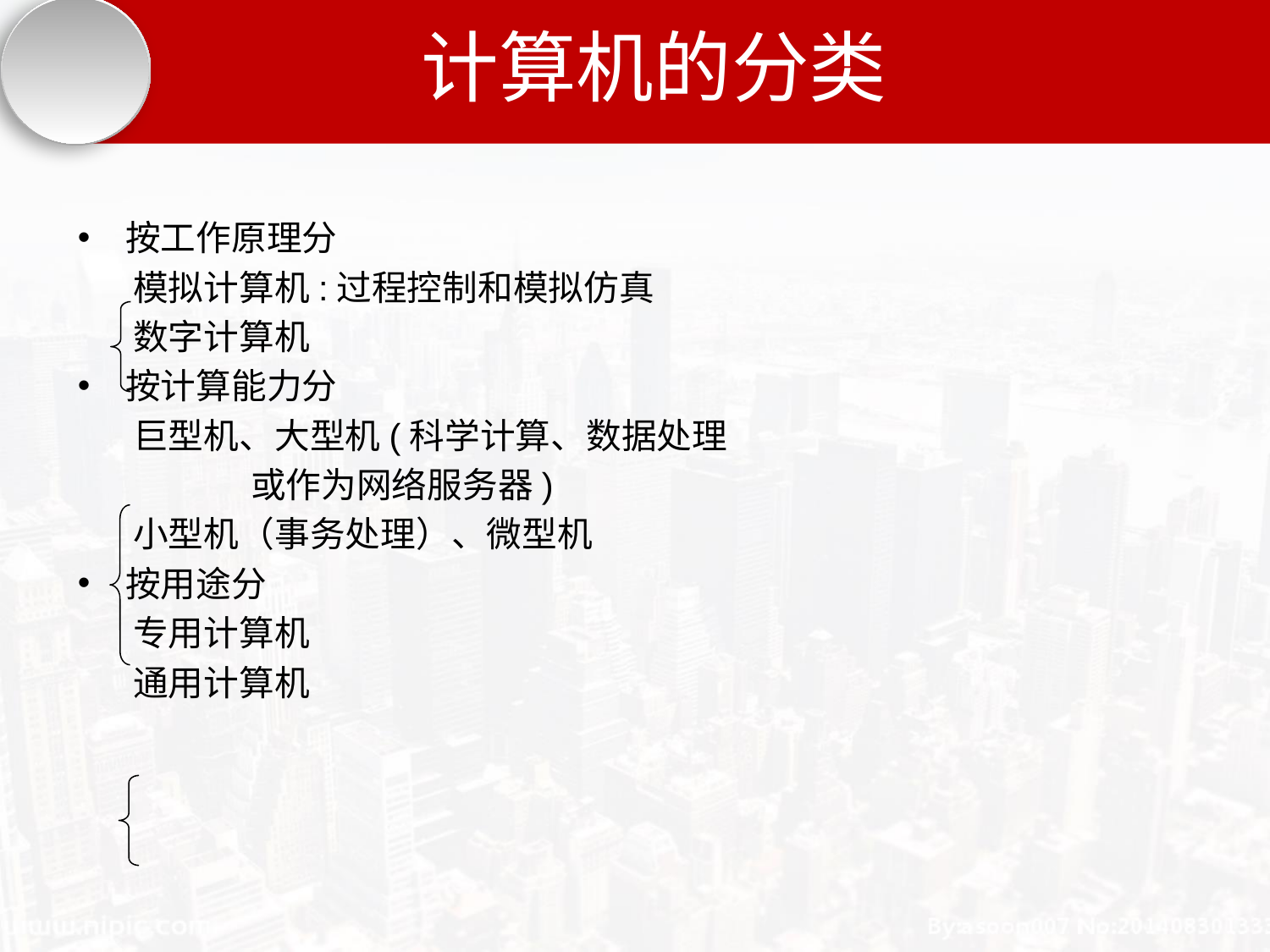

# 计算机的分类
按工作原理分
      模拟计算机:过程控制和模拟仿真
      数字计算机
按计算能力分
      巨型机、大型机(科学计算、数据处理
                     或作为网络服务器)
      小型机（事务处理）、微型机
按用途分
      专用计算机
      通用计算机

15